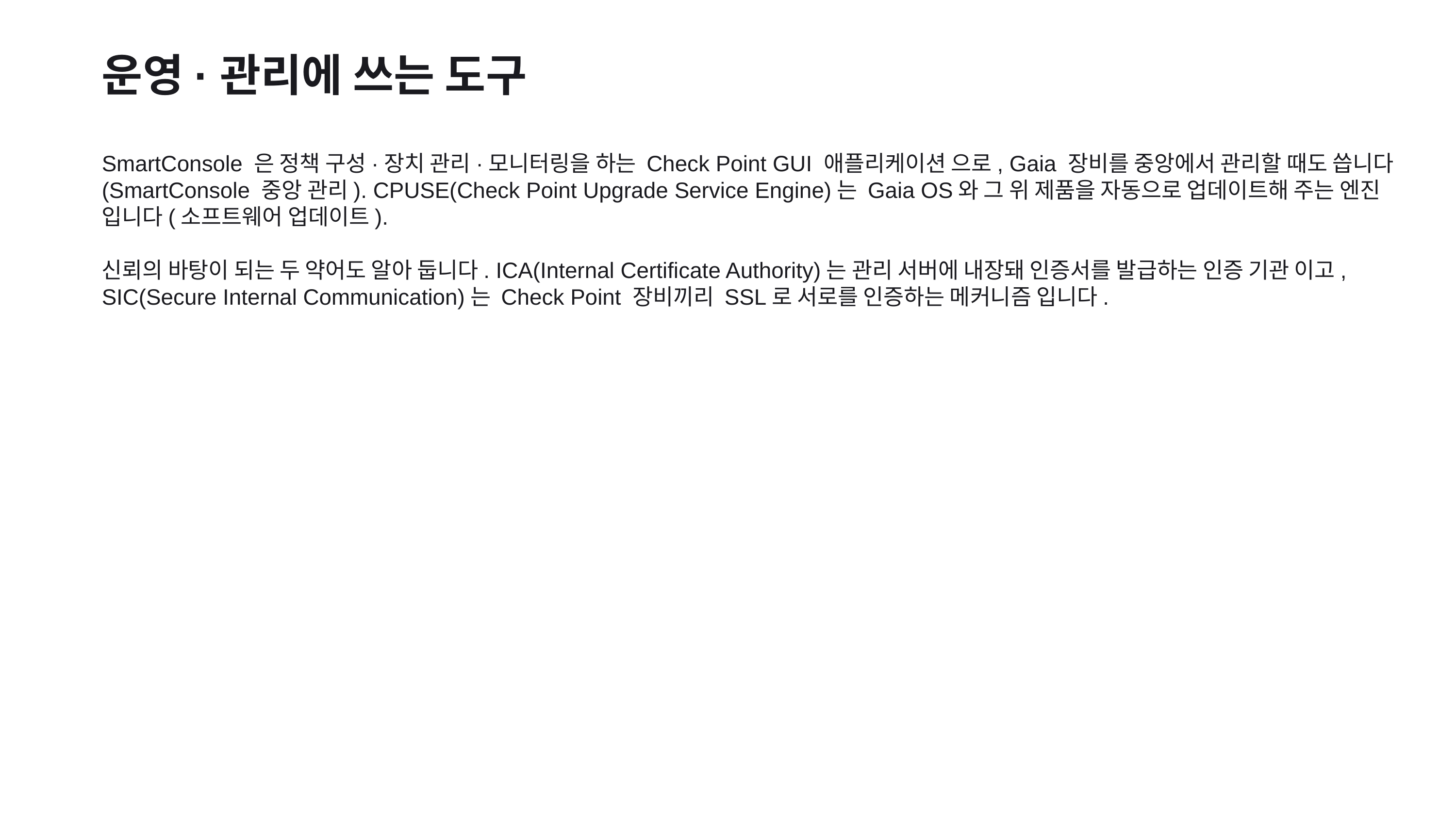

운영·관리에 쓰는 도구
SmartConsole 은 정책 구성·장치 관리·모니터링을 하는 Check Point GUI 애플리케이션 으로, Gaia 장비를 중앙에서 관리할 때도 씁니다(SmartConsole 중앙 관리). CPUSE(Check Point Upgrade Service Engine)는 Gaia OS와 그 위 제품을 자동으로 업데이트해 주는 엔진 입니다(소프트웨어 업데이트).

신뢰의 바탕이 되는 두 약어도 알아 둡니다. ICA(Internal Certificate Authority)는 관리 서버에 내장돼 인증서를 발급하는 인증 기관 이고, SIC(Secure Internal Communication)는 Check Point 장비끼리 SSL로 서로를 인증하는 메커니즘 입니다.